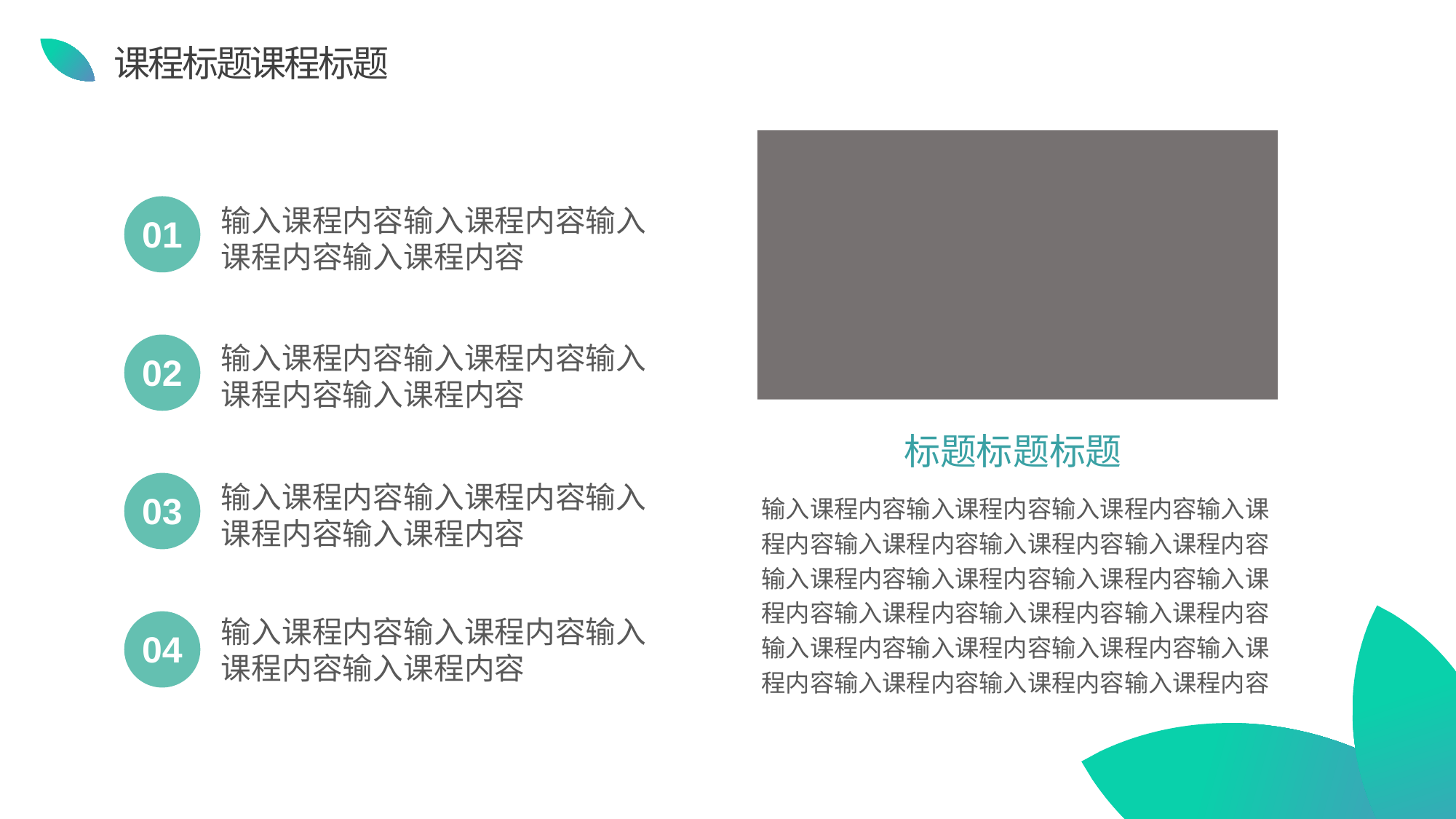

课程标题课程标题

01
输入课程内容输入课程内容输入课程内容输入课程内容
输入课程内容输入课程内容输入课程内容输入课程内容

02
标题标题标题

03
输入课程内容输入课程内容输入课程内容输入课程内容
输入课程内容输入课程内容输入课程内容输入课程内容输入课程内容输入课程内容输入课程内容输入课程内容输入课程内容输入课程内容输入课程内容输入课程内容输入课程内容输入课程内容输入课程内容输入课程内容输入课程内容输入课程内容输入课程内容输入课程内容输入课程内容

输入课程内容输入课程内容输入课程内容输入课程内容

04